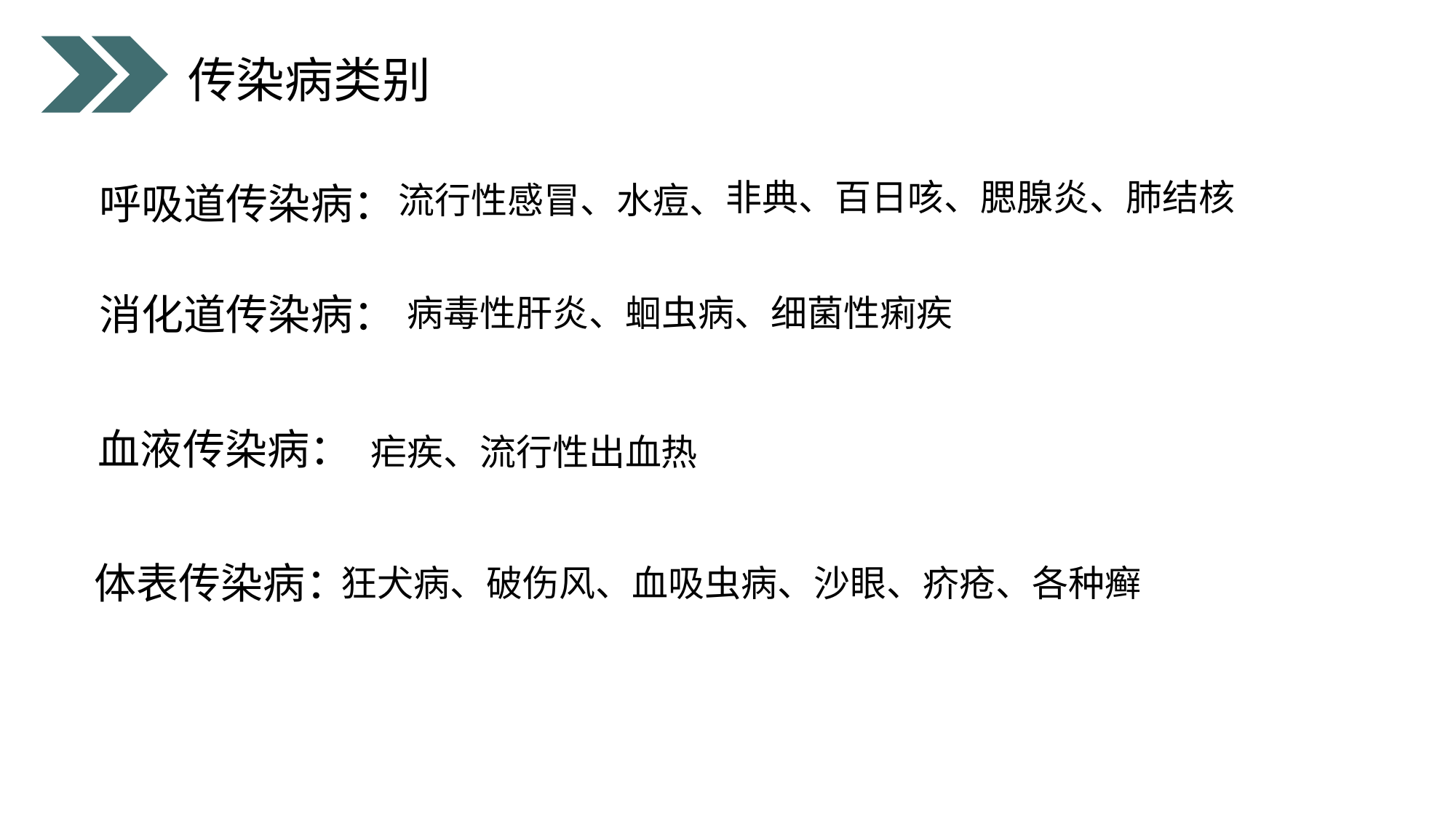

传染病类别
非典、百日咳、腮腺炎、肺结核
流行性感冒、水痘、
呼吸道传染病：
消化道传染病：
病毒性肝炎、蛔虫病、细菌性痢疾
血液传染病：
疟疾、流行性出血热
体表传染病：
狂犬病、破伤风、血吸虫病、沙眼、疥疮、各种癣